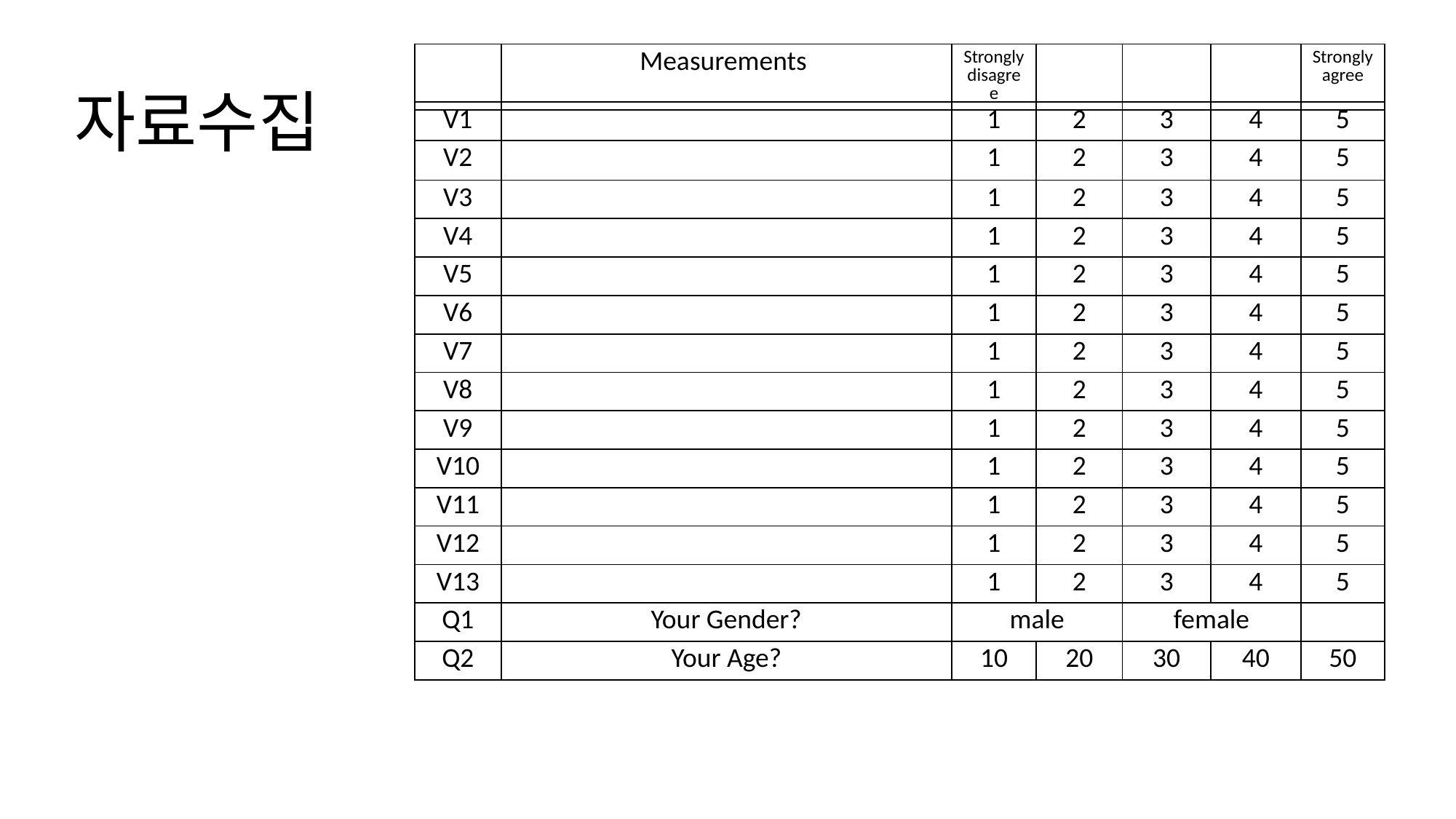

|  | Measurements | Strongly disagree |  |  |  | Strongly agree |
| --- | --- | --- | --- | --- | --- | --- |
# 자료수집
| V1 |  | 1 | 2 | 3 | 4 | 5 |
| --- | --- | --- | --- | --- | --- | --- |
| V2 |  | 1 | 2 | 3 | 4 | 5 |
| V3 |  | 1 | 2 | 3 | 4 | 5 |
| V4 |  | 1 | 2 | 3 | 4 | 5 |
| V5 |  | 1 | 2 | 3 | 4 | 5 |
| V6 |  | 1 | 2 | 3 | 4 | 5 |
| V7 |  | 1 | 2 | 3 | 4 | 5 |
| V8 |  | 1 | 2 | 3 | 4 | 5 |
| V9 |  | 1 | 2 | 3 | 4 | 5 |
| V10 |  | 1 | 2 | 3 | 4 | 5 |
| V11 |  | 1 | 2 | 3 | 4 | 5 |
| V12 |  | 1 | 2 | 3 | 4 | 5 |
| V13 |  | 1 | 2 | 3 | 4 | 5 |
| Q1 | Your Gender? | male |  | female |  |  |
| Q2 | Your Age? | 10 | 20 | 30 | 40 | 50 |